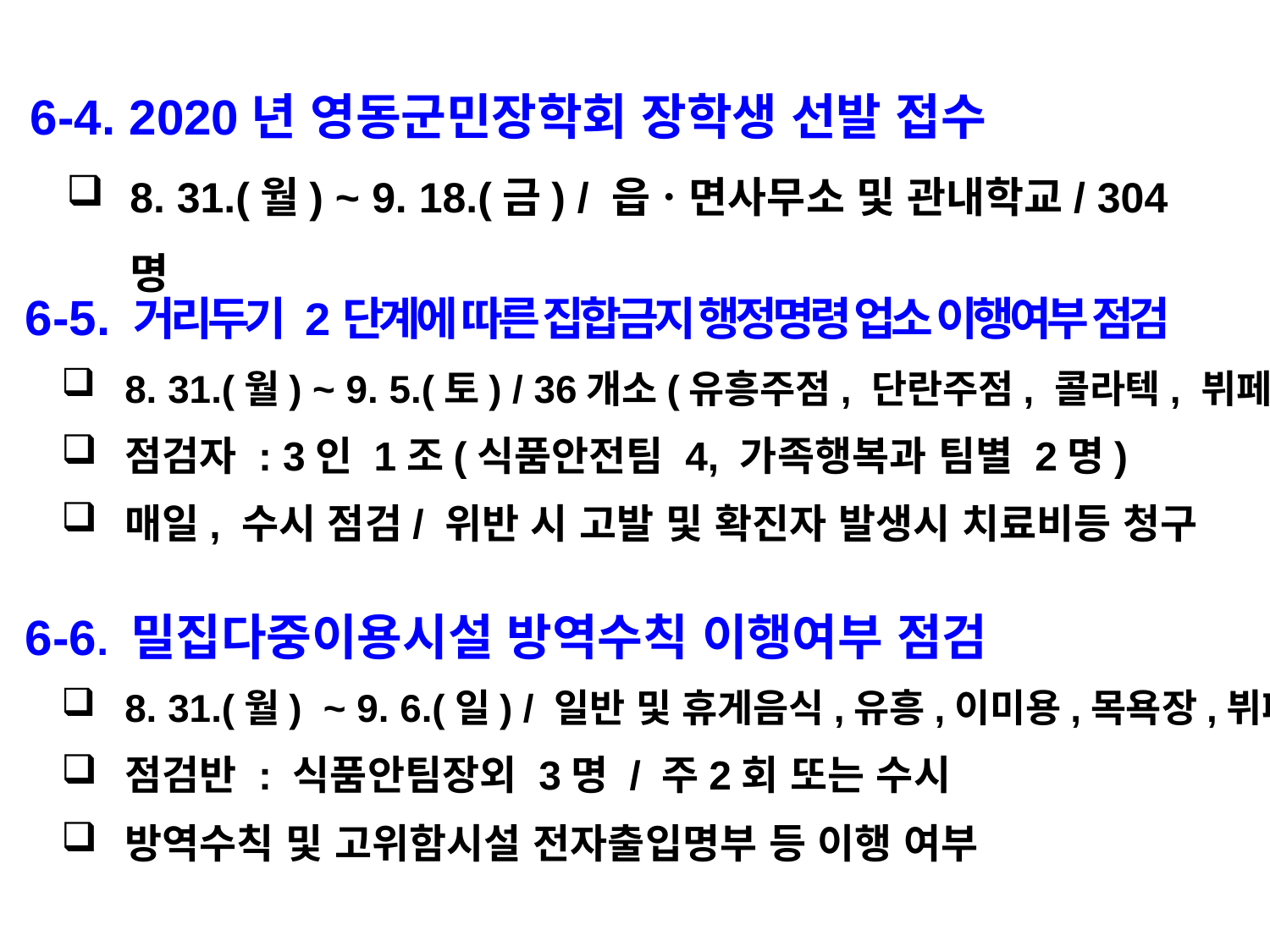

6-4. 2020년 영동군민장학회 장학생 선발 접수
8. 31.(월) ~ 9. 18.(금) / 읍ㆍ면사무소 및 관내학교/ 304명
  6-5. 거리두기 2단계에 따른 집합금지 행정명령 업소 이행여부 점검
8. 31.(월) ~ 9. 5.(토) / 36개소(유흥주점, 단란주점, 콜라텍, 뷔페)
점검자 : 3인 1조(식품안전팀 4, 가족행복과 팀별 2명)
매일, 수시 점검/ 위반 시 고발 및 확진자 발생시 치료비등 청구
  6-6. 밀집다중이용시설 방역수칙 이행여부 점검
8. 31.(월)  ~ 9. 6.(일) / 일반 및 휴게음식,유흥,이미용,목욕장,뷔페
점검반 : 식품안팀장외 3명 / 주2회 또는 수시
방역수칙 및 고위함시설 전자출입명부 등 이행 여부